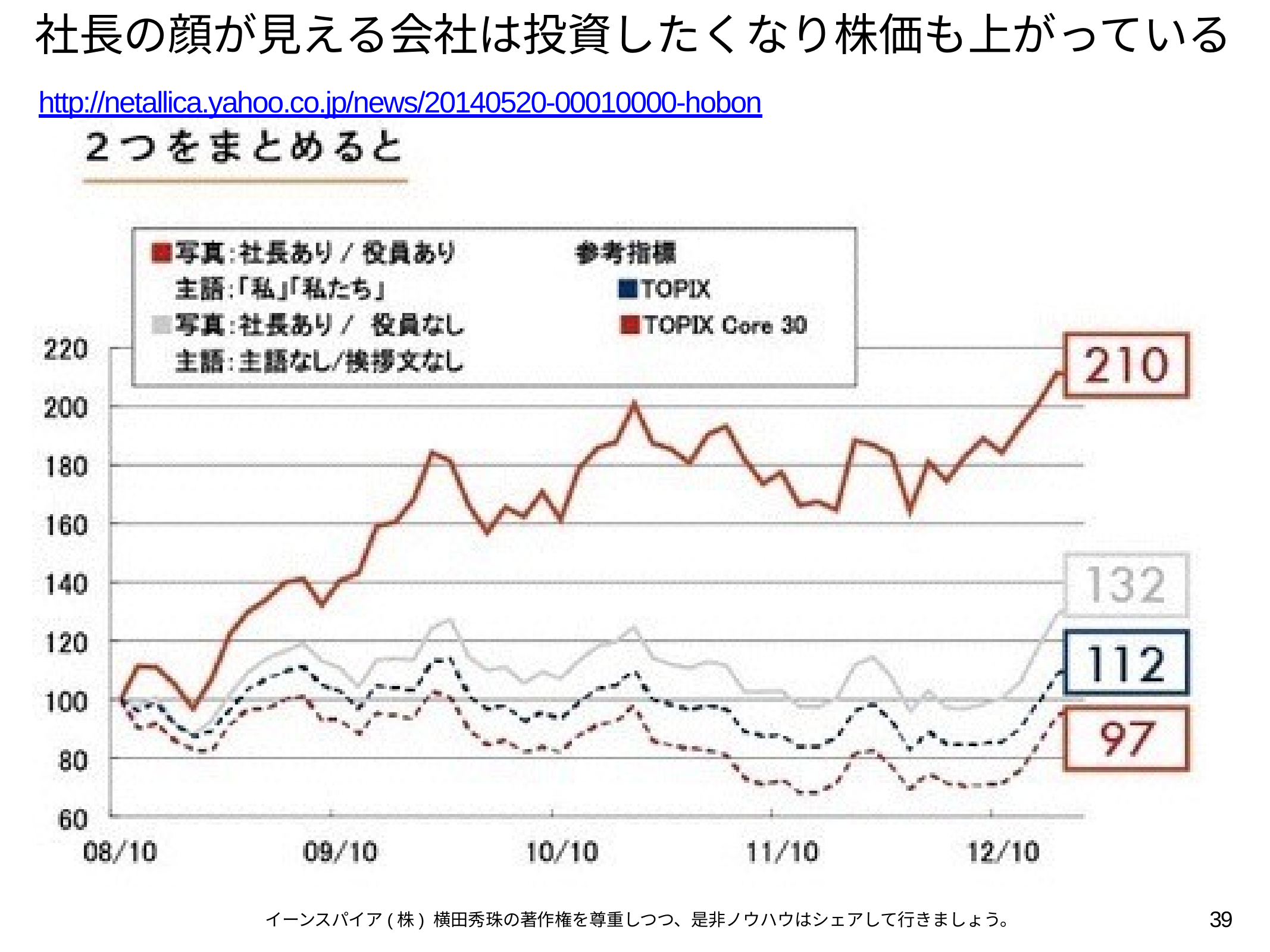

# 社長の顔が見える会社は投資したくなり株価も上がっている
http://netallica.yahoo.co.jp/news/20140520-00010000-hobon

39
イーンスパイア(株) 横田秀珠の著作権を尊重しつつ、是非ノウハウはシェアして行きましょう。